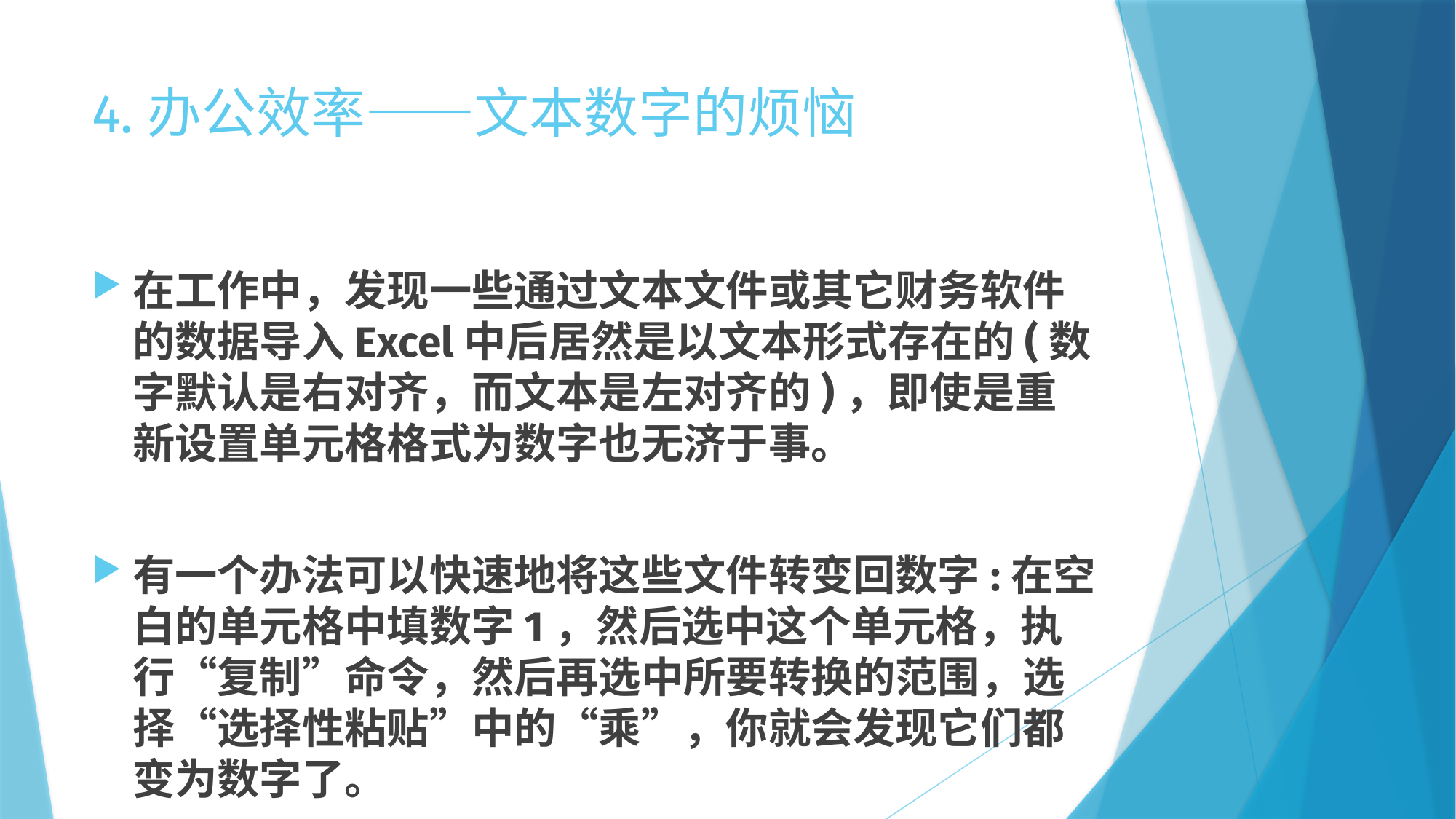

# 4.办公效率——文本数字的烦恼
在工作中，发现一些通过文本文件或其它财务软件的数据导入Excel中后居然是以文本形式存在的(数字默认是右对齐，而文本是左对齐的)，即使是重新设置单元格格式为数字也无济于事。

有一个办法可以快速地将这些文件转变回数字:在空白的单元格中填数字1，然后选中这个单元格，执行“复制”命令，然后再选中所要转换的范围，选择“选择性粘贴”中的“乘”，你就会发现它们都变为数字了。